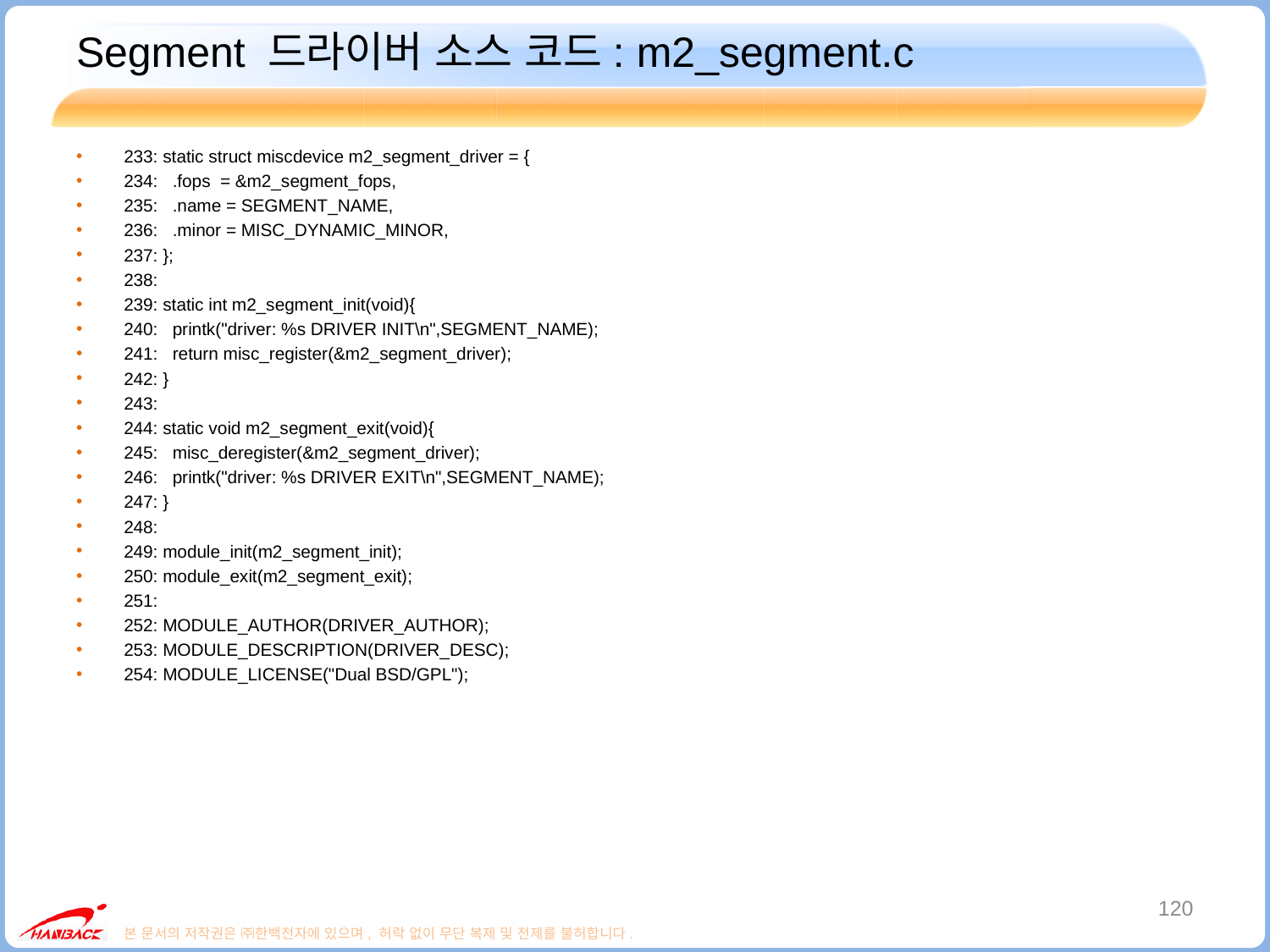

# Segment 드라이버 소스 코드: m2_segment.c
233: static struct miscdevice m2_segment_driver = {
234:   .fops  = &m2_segment_fops,
235:   .name = SEGMENT_NAME,
236:   .minor = MISC_DYNAMIC_MINOR,
237: };
238:
239: static int m2_segment_init(void){
240:   printk("driver: %s DRIVER INIT\n",SEGMENT_NAME);
241:   return misc_register(&m2_segment_driver);
242: }
243:
244: static void m2_segment_exit(void){
245:   misc_deregister(&m2_segment_driver);
246:   printk("driver: %s DRIVER EXIT\n",SEGMENT_NAME);
247: }
248:
249: module_init(m2_segment_init);
250: module_exit(m2_segment_exit);
251:
252: MODULE_AUTHOR(DRIVER_AUTHOR);
253: MODULE_DESCRIPTION(DRIVER_DESC);
254: MODULE_LICENSE("Dual BSD/GPL");
120